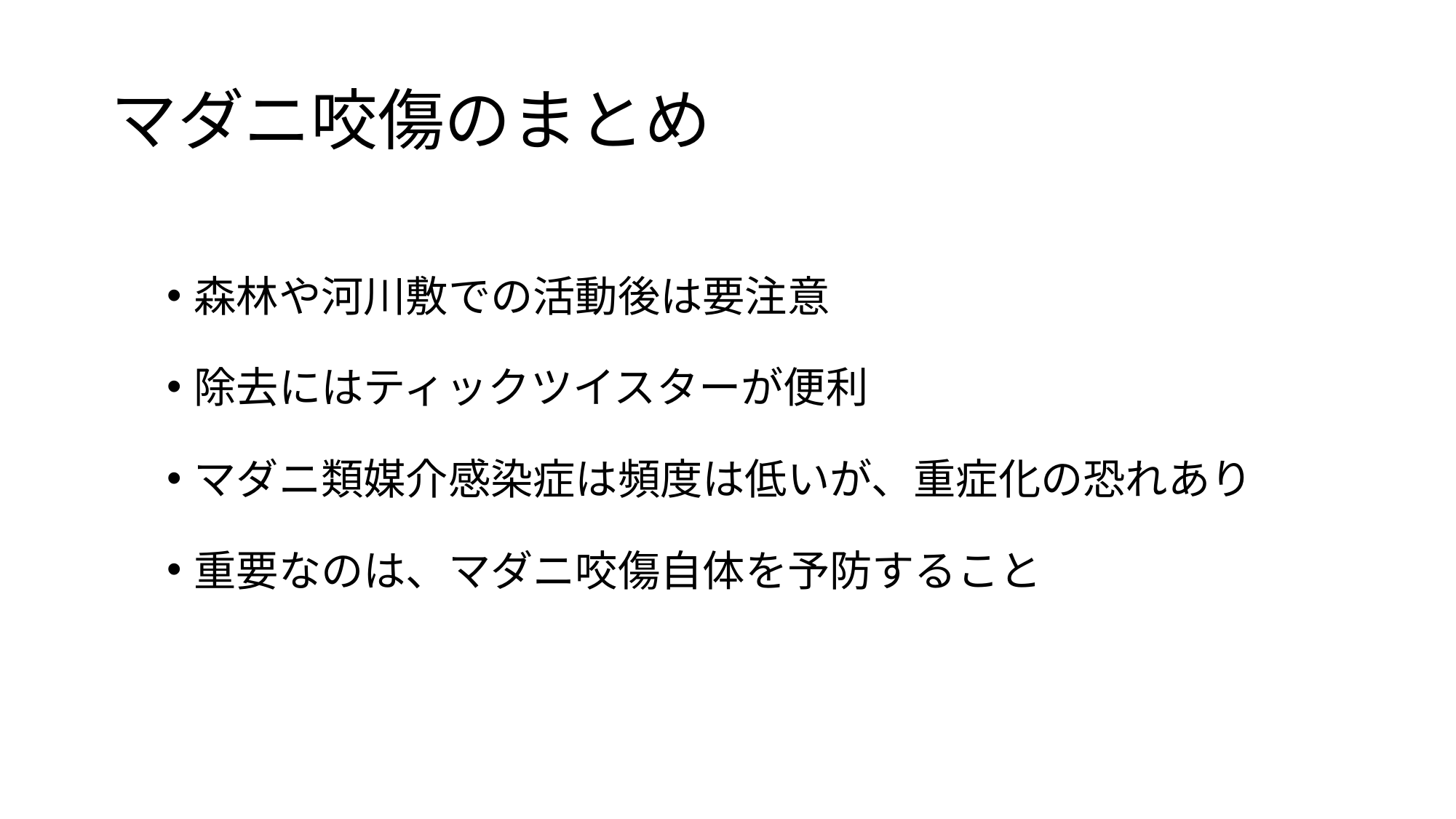

# マダニ咬傷のまとめ
森林や河川敷での活動後は要注意
除去にはティックツイスターが便利
マダニ類媒介感染症は頻度は低いが、重症化の恐れあり
重要なのは、マダニ咬傷自体を予防すること